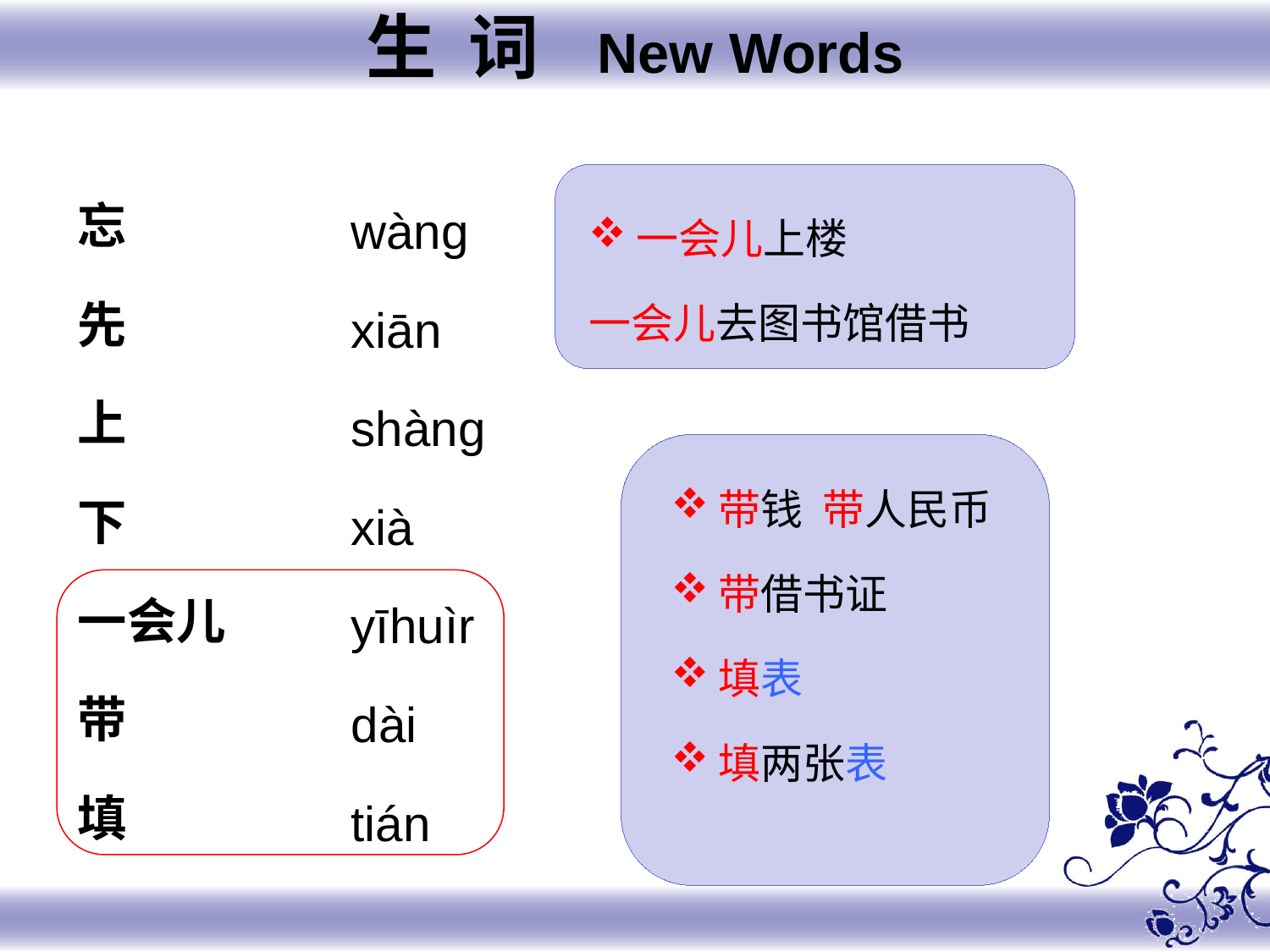

生  词   New Words
忘
先
上
下
一会儿
带
填
wàng
xiān
shànɡ
xià
yīhuìr
dài
tián

一会儿上楼
一会儿去图书馆借书

带钱  带人民币
带借书证
填表
填两张表